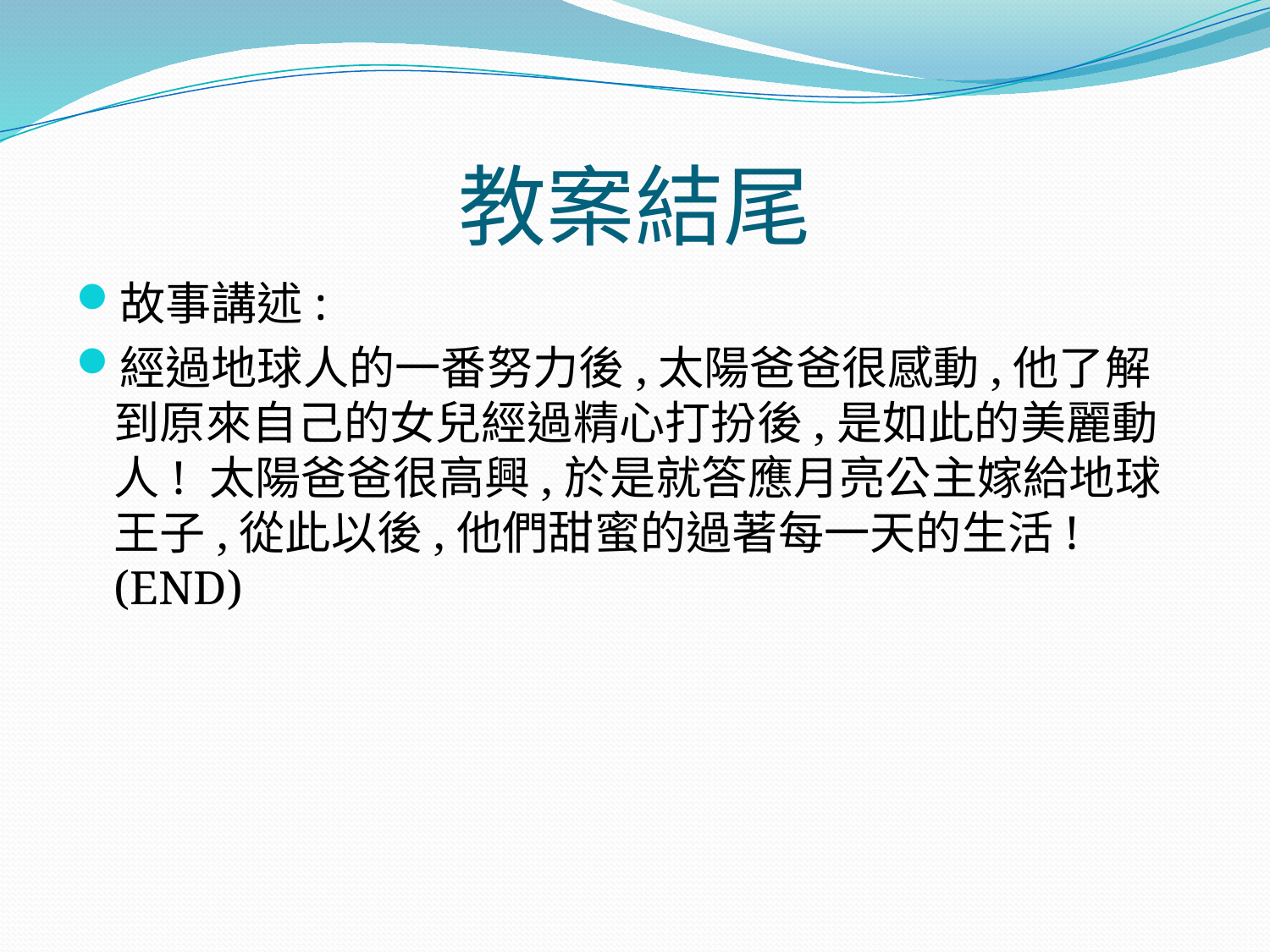

# 教案結尾
故事講述:
經過地球人的一番努力後,太陽爸爸很感動,他了解到原來自己的女兒經過精心打扮後,是如此的美麗動人! 太陽爸爸很高興,於是就答應月亮公主嫁給地球王子,從此以後,他們甜蜜的過著每一天的生活!  (END)